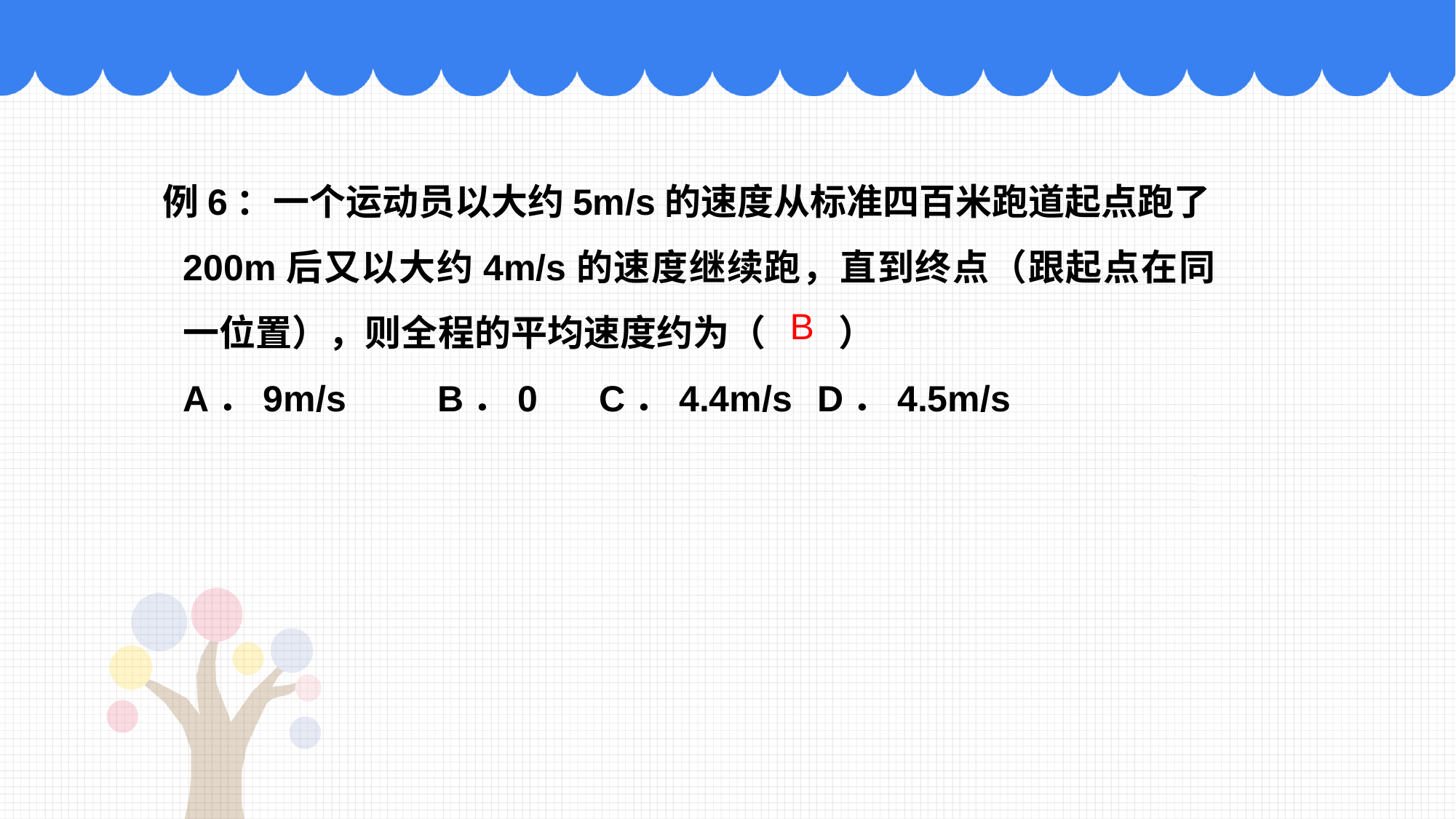

例6：一个运动员以大约5m/s的速度从标准四百米跑道起点跑了200m后又以大约4m/s的速度继续跑，直到终点（跟起点在同一位置），则全程的平均速度约为（　　）
A．9m/s         B．0	C．4.4m/s	D．4.5m/s
B